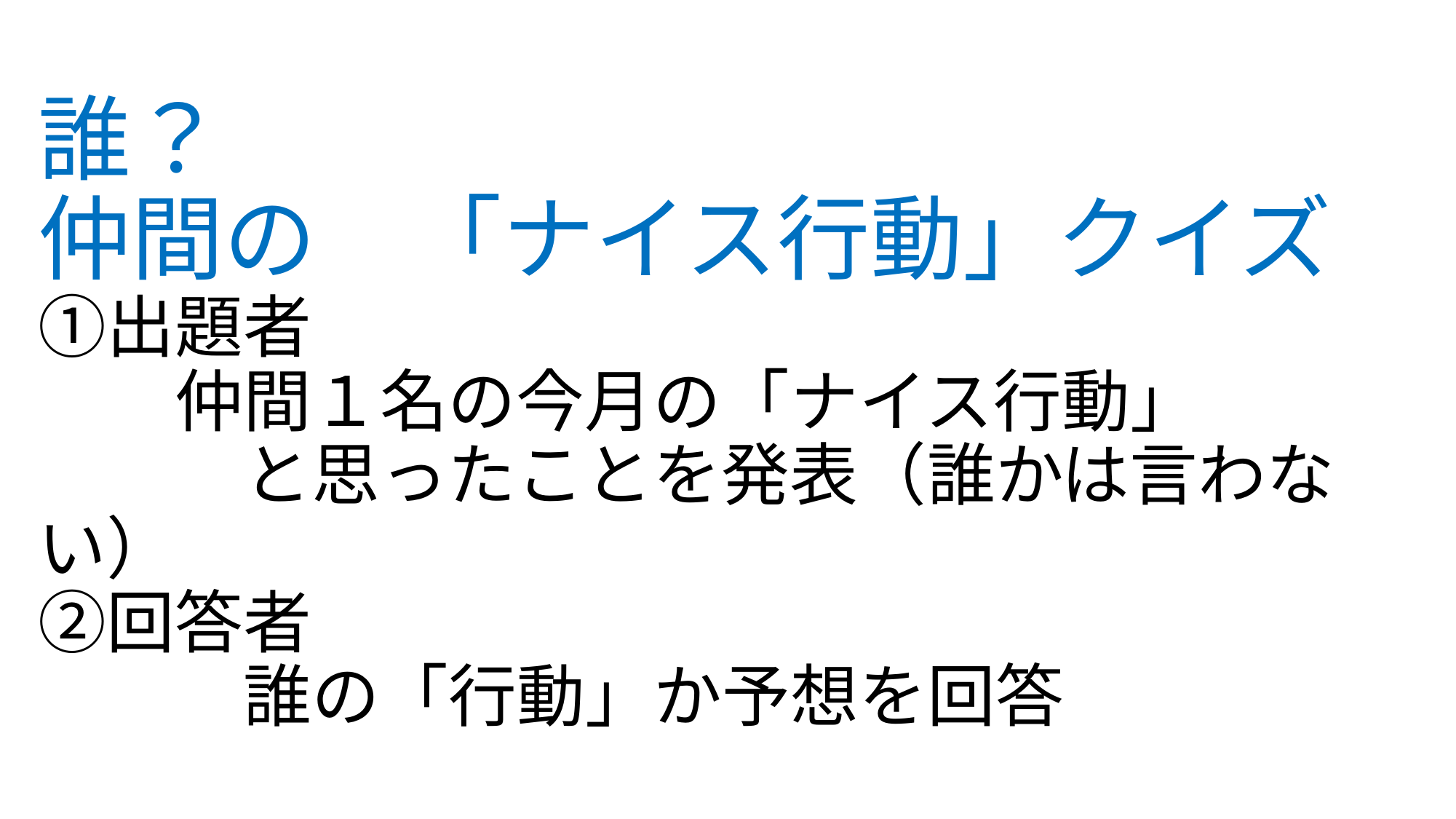

# 誰？ 仲間の　「ナイス行動」クイズ ①出題者 　　仲間１名の今月の「ナイス行動」 　　　と思ったことを発表（誰かは言わない） ②回答者 　　　誰の「行動」か予想を回答